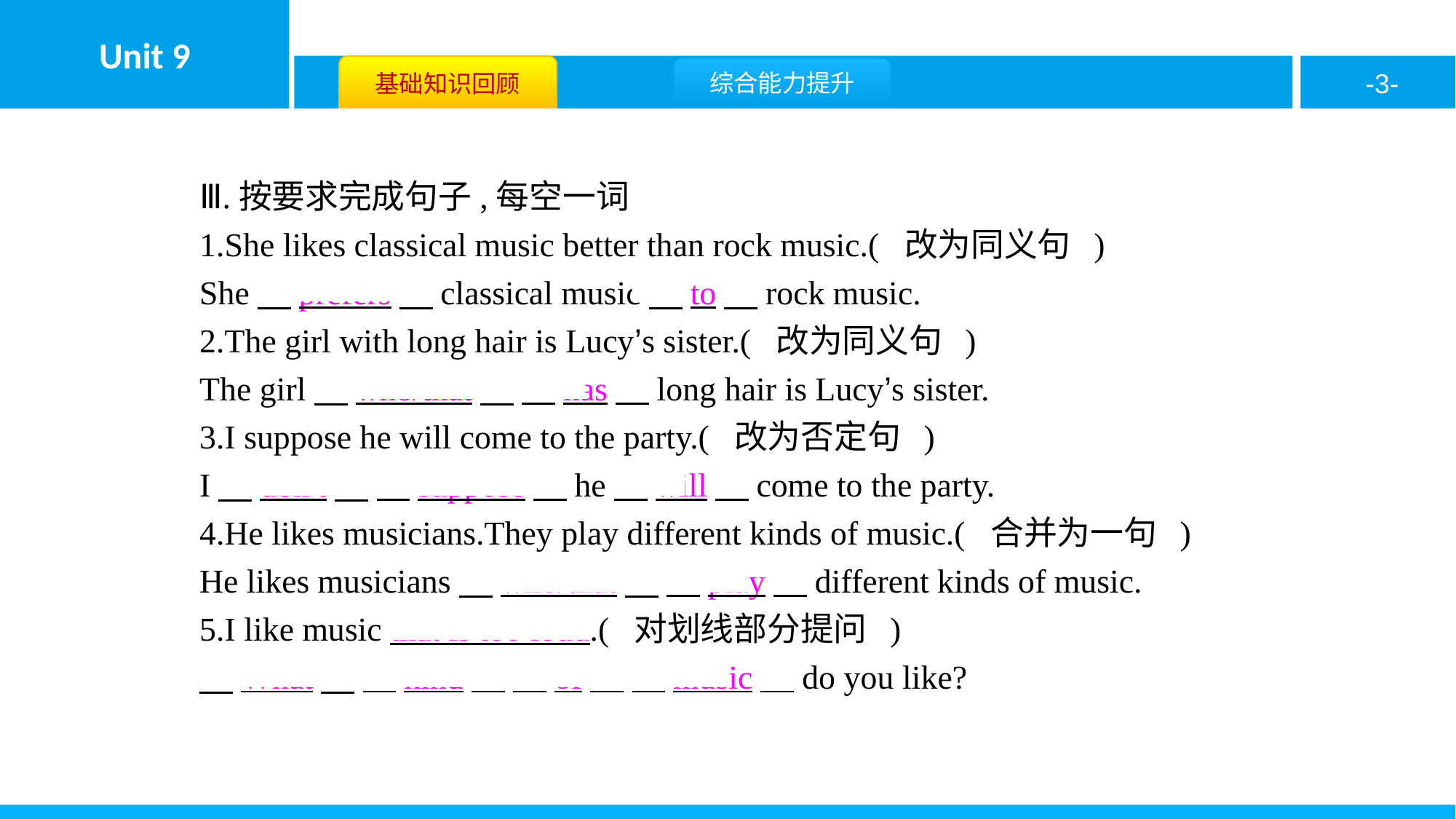

Ⅲ.按要求完成句子,每空一词
1.She likes classical music better than rock music.(  改为同义句  )
She　prefers　classical music　to　rock music.
2.The girl with long hair is Lucy’s sister.(  改为同义句  )
The girl　who/that　 　has　long hair is Lucy’s sister.
3.I suppose he will come to the party.(  改为否定句  )
I　don’t　 　suppose　he　will　come to the party.
4.He likes musicians.They play different kinds of music.(  合并为一句  )
He likes musicians　who/that　 　play　different kinds of music.
5.I like music that is too loud.(  对划线部分提问  )
　What　 　kind　 　of　 　music　do you like?